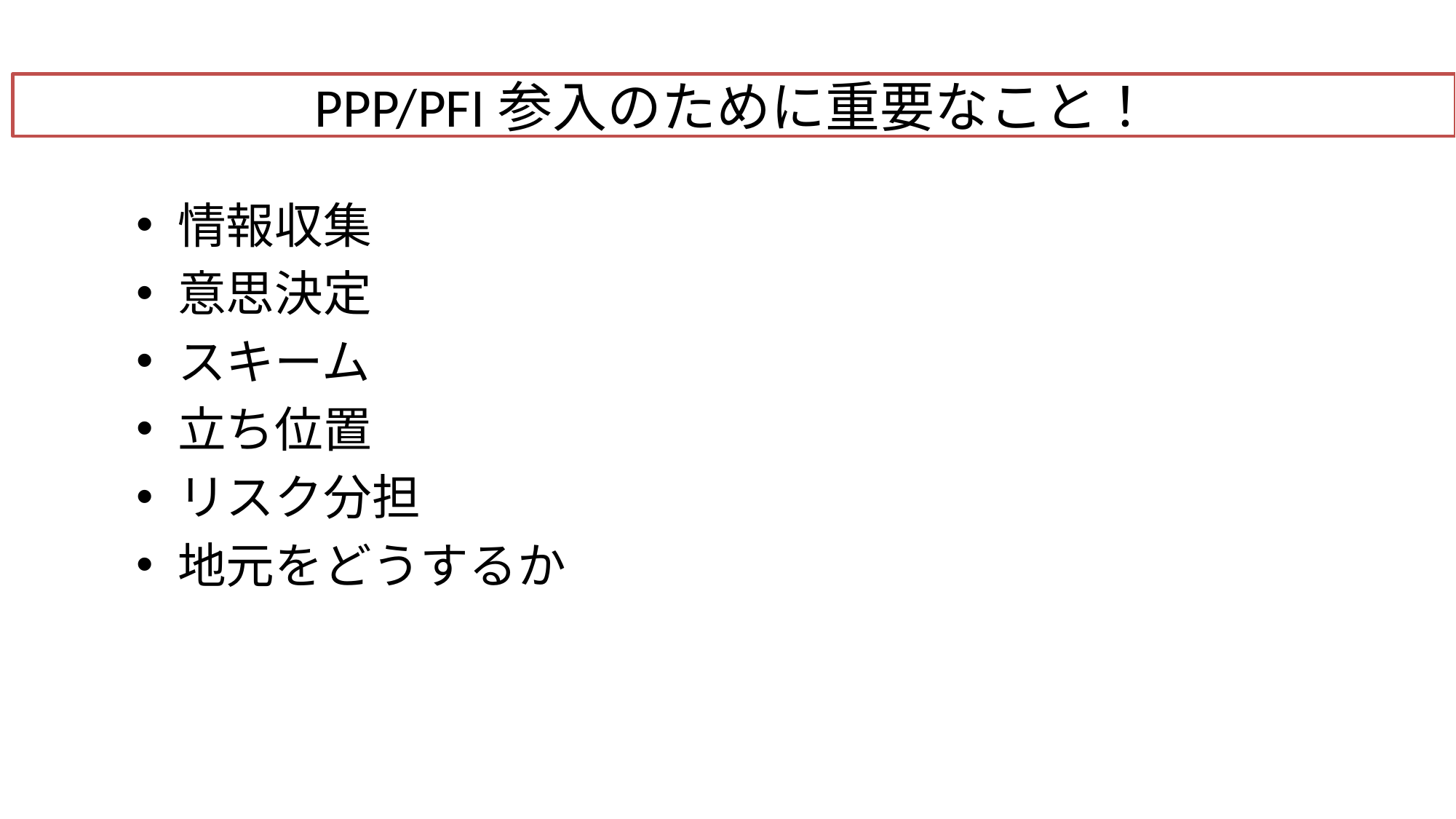

# PPP/PFI参入のために重要なこと！
情報収集
意思決定
スキーム
立ち位置
リスク分担
地元をどうするか